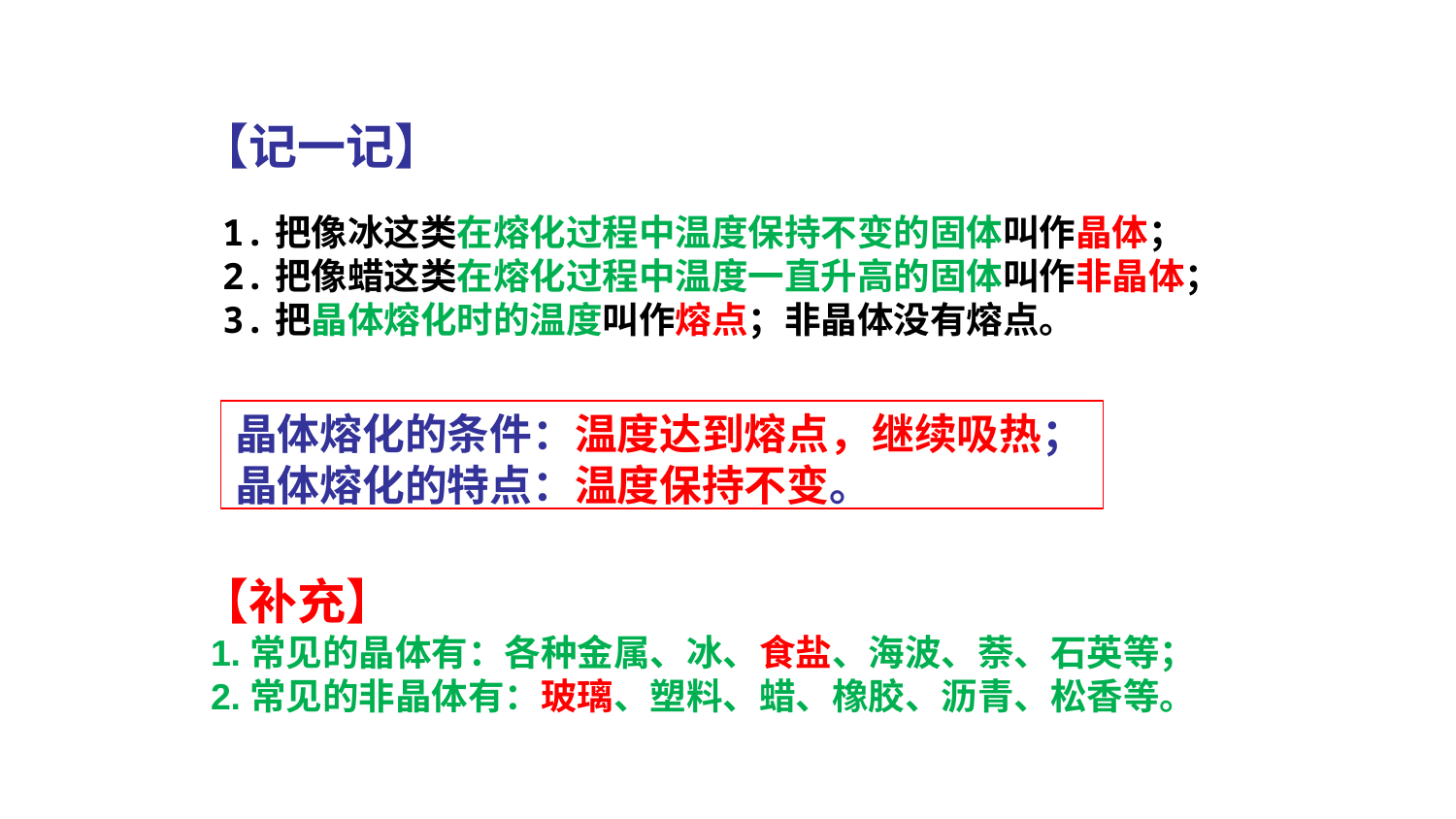

【记一记】
 1.把像冰这类在熔化过程中温度保持不变的固体叫作晶体；
 2.把像蜡这类在熔化过程中温度一直升高的固体叫作非晶体；
 3.把晶体熔化时的温度叫作熔点；非晶体没有熔点。
晶体熔化的条件：温度达到熔点，继续吸热；
晶体熔化的特点：温度保持不变。
【补充】
 1.常见的晶体有：各种金属、冰、食盐、海波、萘、石英等；
 2.常见的非晶体有：玻璃、塑料、蜡、橡胶、沥青、松香等。